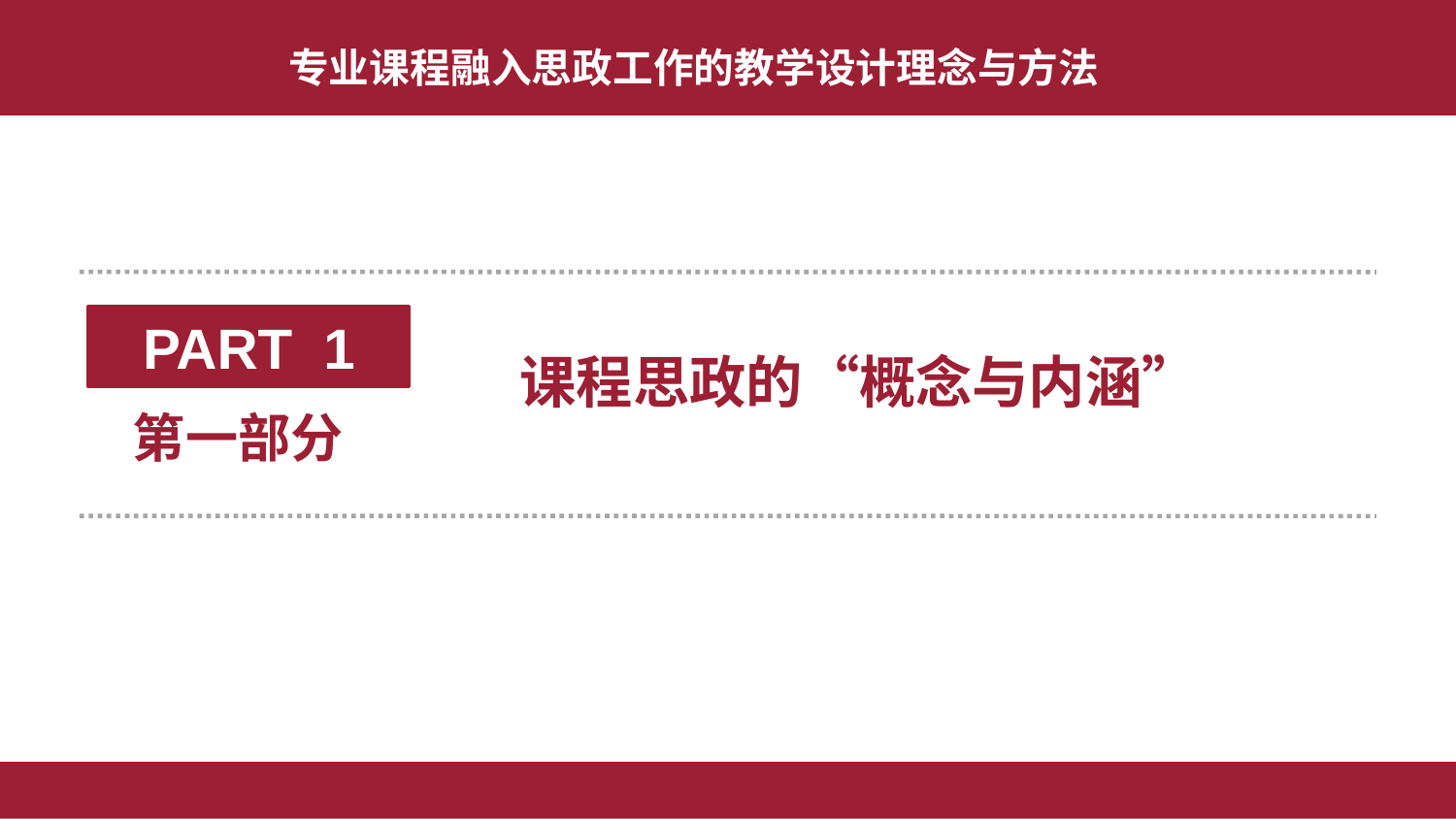

专业课程融入思政工作的教学设计理念与方法

PART  1
第一部分

  课程思政的“概念与内涵”